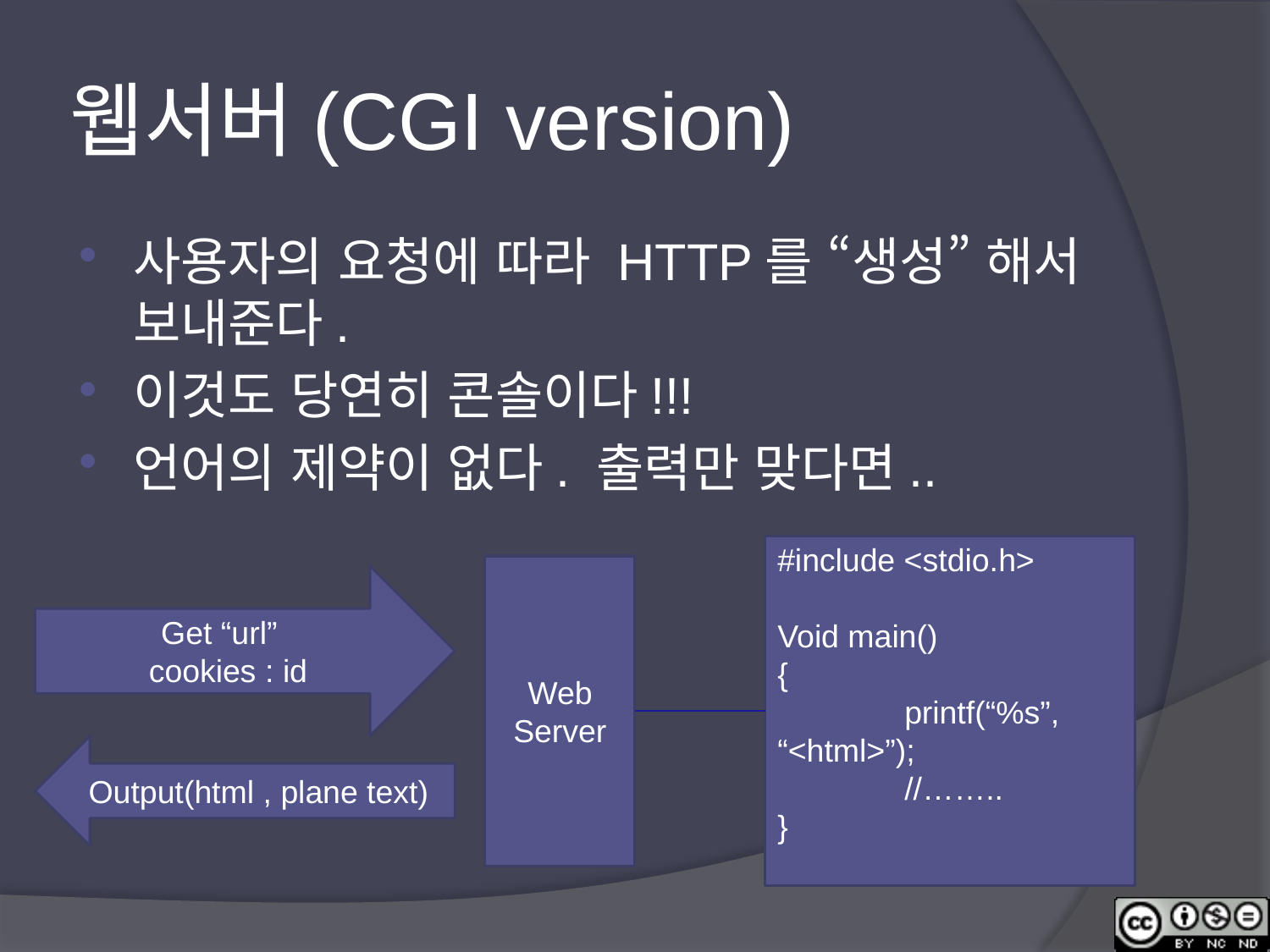

# 웹서버(CGI version)
사용자의 요청에 따라 HTTP를 “생성” 해서 보내준다.
이것도 당연히 콘솔이다!!!
언어의 제약이 없다. 출력만 맞다면..
#include <stdio.h>

Void main()
{
	printf(“%s”, “<html>”);
	//……..
}

Web Server
Get “url”
 cookies : id
Output(html , plane text)